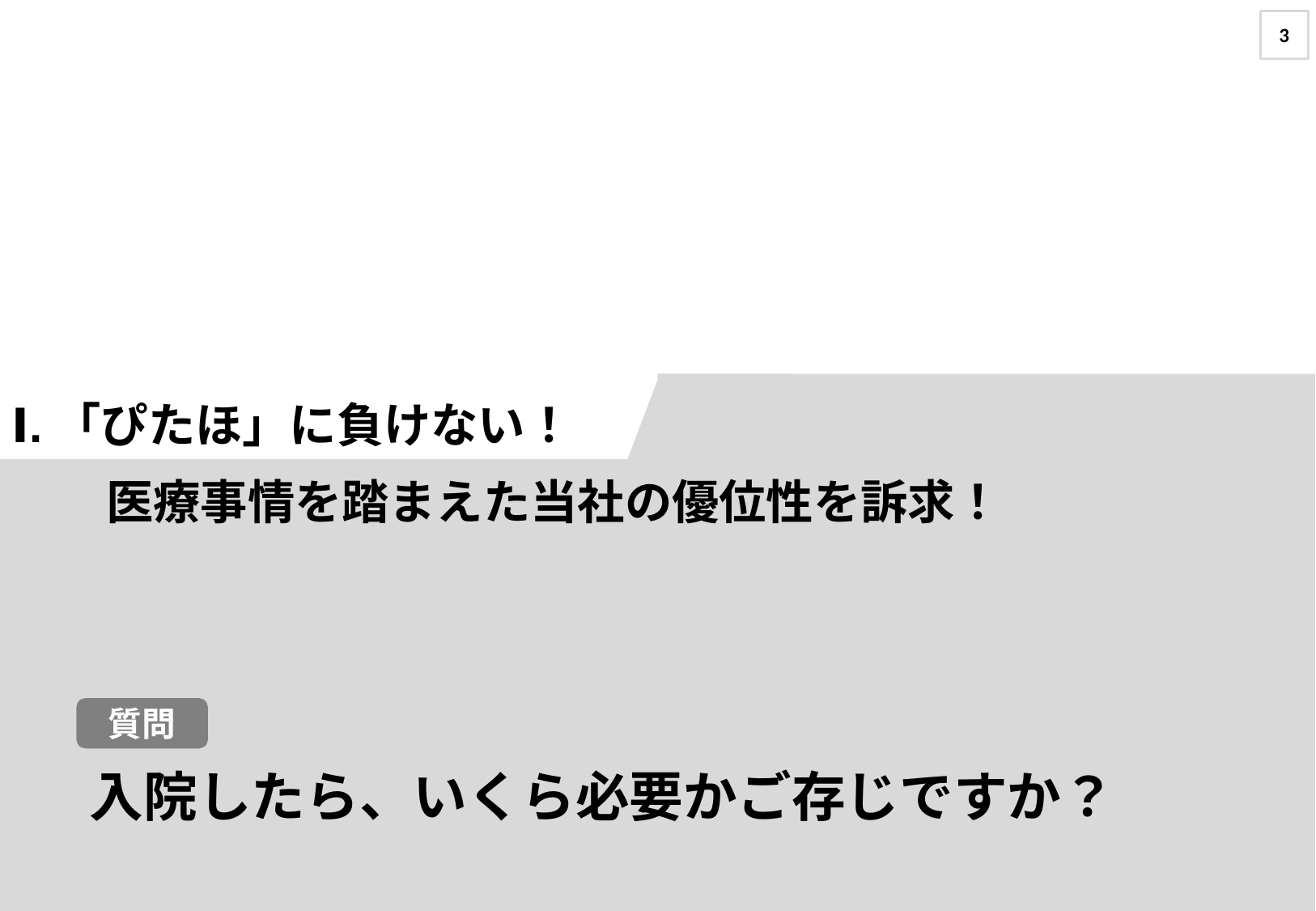

3

Ⅰ.「ぴたほ」に負けない！
　　医療事情を踏まえた当社の優位性を訴求！
質問
入院したら、いくら必要かご存じですか？